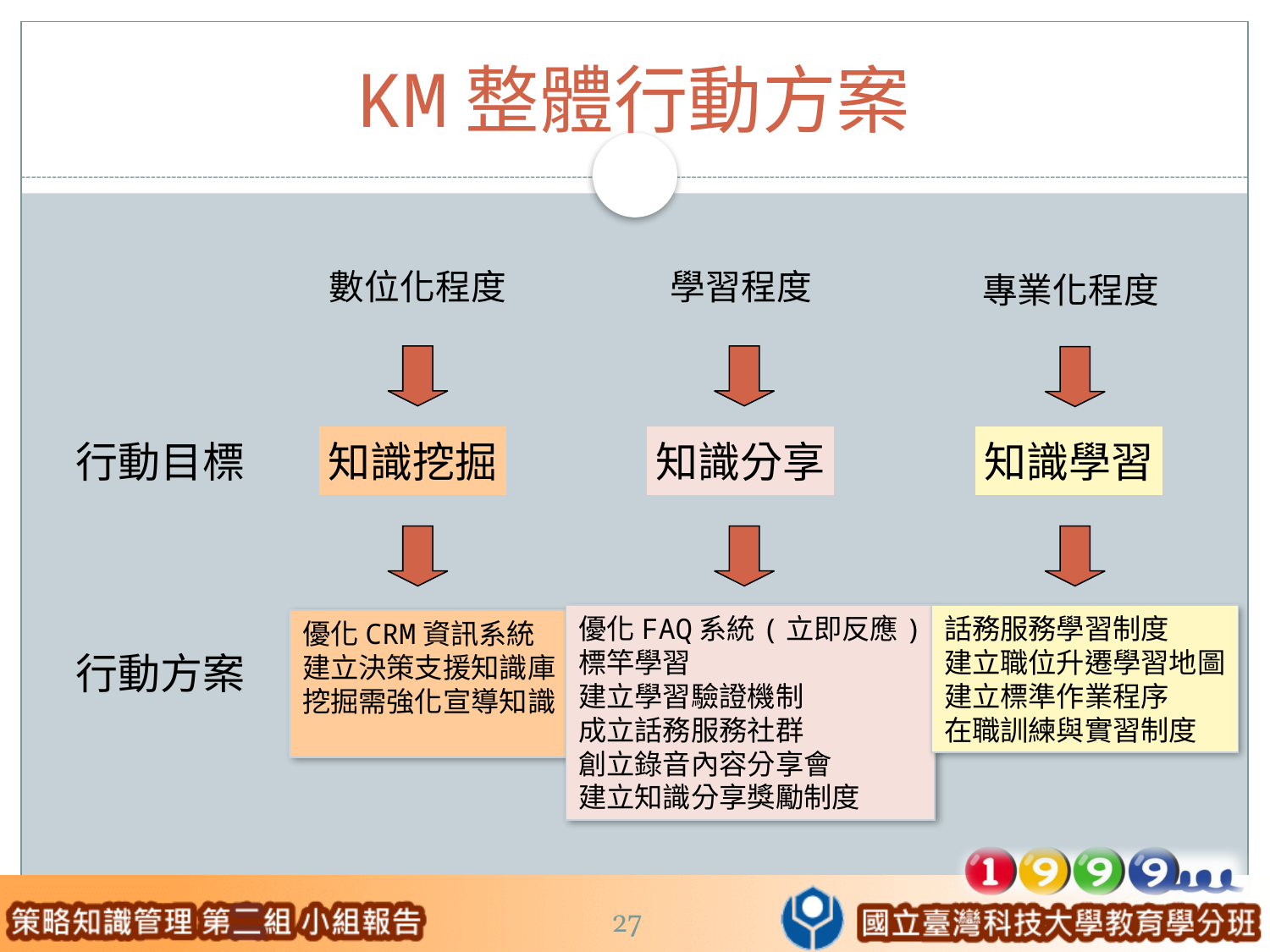

# KM整體行動方案
數位化程度
學習程度
專業化程度

知識挖掘
知識分享
知識學習
行動目標

優化FAQ系統(立即反應)
標竿學習
建立學習驗證機制
成立話務服務社群
創立錄音內容分享會
建立知識分享獎勵制度
話務服務學習制度
建立職位升遷學習地圖
建立標準作業程序
在職訓練與實習制度
優化CRM資訊系統
建立決策支援知識庫
挖掘需強化宣導知識

行動方案
27